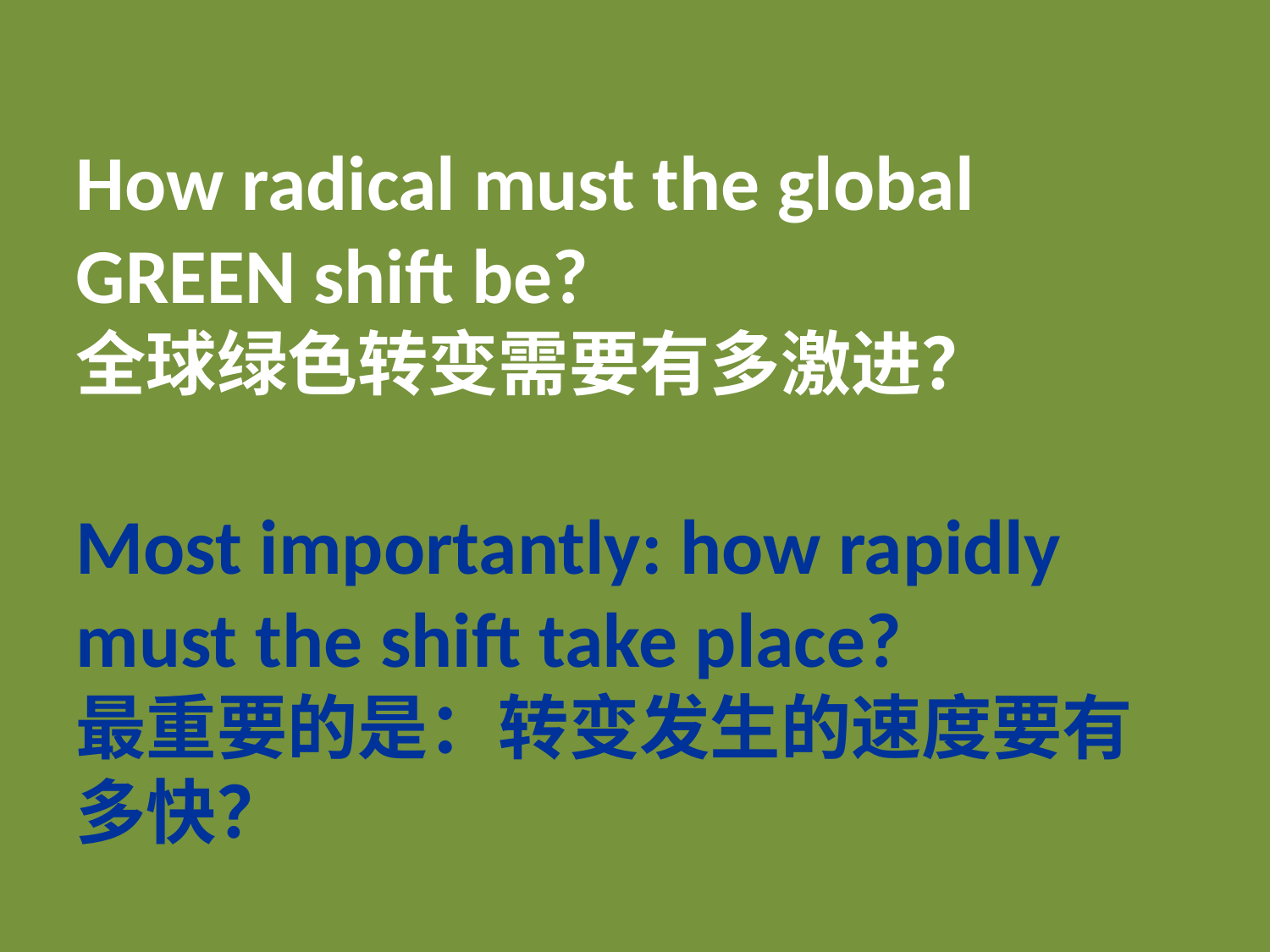

How radical must the global GREEN shift be?
全球绿色转变需要有多激进？

Most importantly: how rapidly must the shift take place?
最重要的是：转变发生的速度要有多快？

12